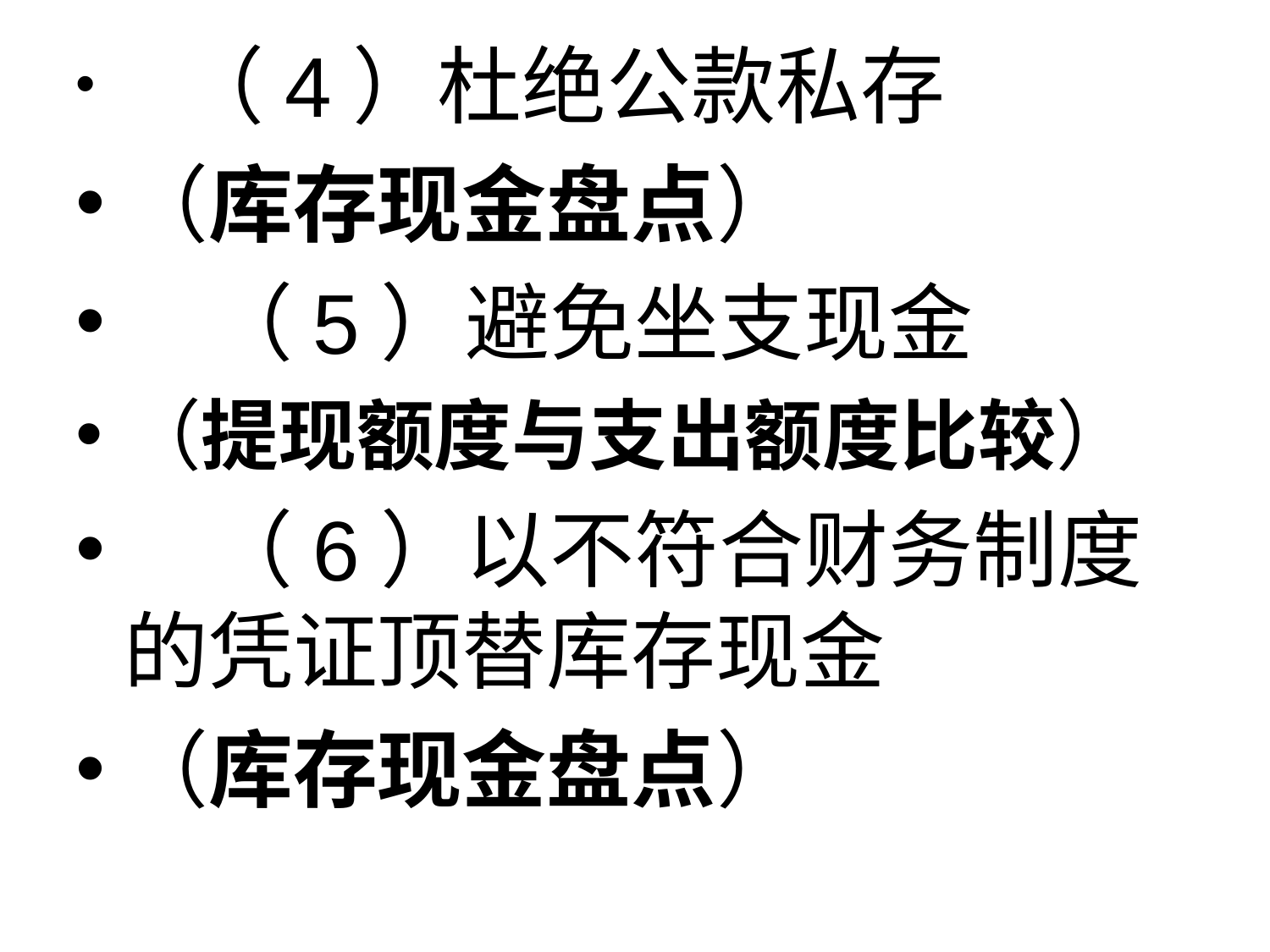

#
　（4）杜绝公款私存
（库存现金盘点）
　（5）避免坐支现金
（提现额度与支出额度比较）
　（6）以不符合财务制度的凭证顶替库存现金
（库存现金盘点）